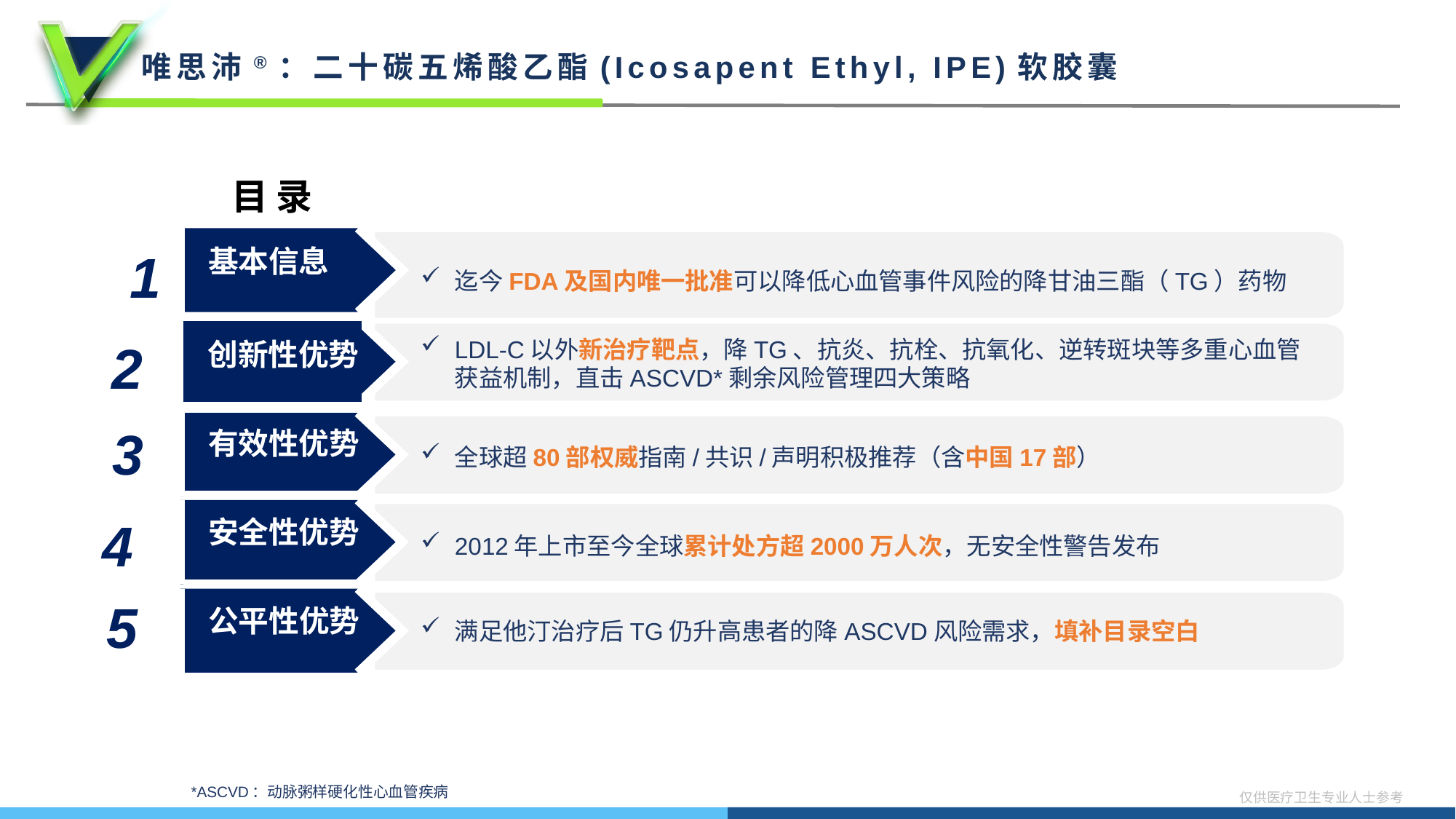

# 唯思沛®：二十碳五烯酸乙酯(Icosapent Ethyl, IPE)软胶囊
目 录
| 基本信息 |
| --- |
| 创新性优势 |
| 有效性优势 |
| 安全性优势 |
| 公平性优势 |

1

2
3

4

5
迄今FDA及国内唯一批准可以降低心血管事件风险的降甘油三酯（TG）药物
LDL-C以外新治疗靶点，降TG、抗炎、抗栓、抗氧化、逆转斑块等多重心血管获益机制，直击ASCVD*剩余风险管理四大策略
全球超80部权威指南/共识/声明积极推荐（含中国17部）
2012年上市至今全球累计处方超2000万人次，无安全性警告发布
满足他汀治疗后TG仍升高患者的降ASCVD风险需求，填补目录空白
*ASCVD：动脉粥样硬化性心血管疾病